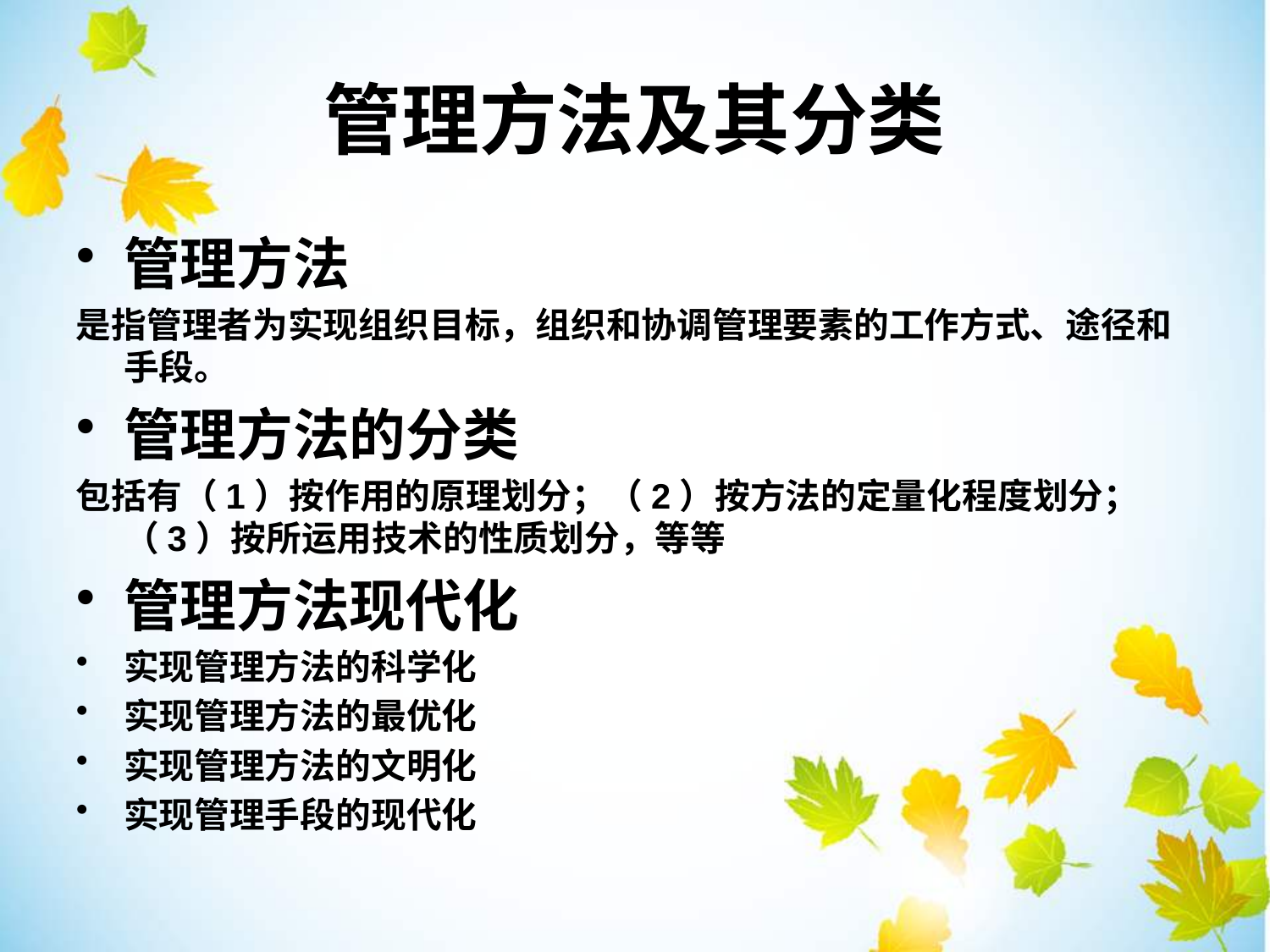

管理方法及其分类
管理方法
是指管理者为实现组织目标，组织和协调管理要素的工作方式、途径和手段。
管理方法的分类
包括有（1）按作用的原理划分；（2）按方法的定量化程度划分；（3）按所运用技术的性质划分，等等
管理方法现代化
实现管理方法的科学化
实现管理方法的最优化
实现管理方法的文明化
实现管理手段的现代化